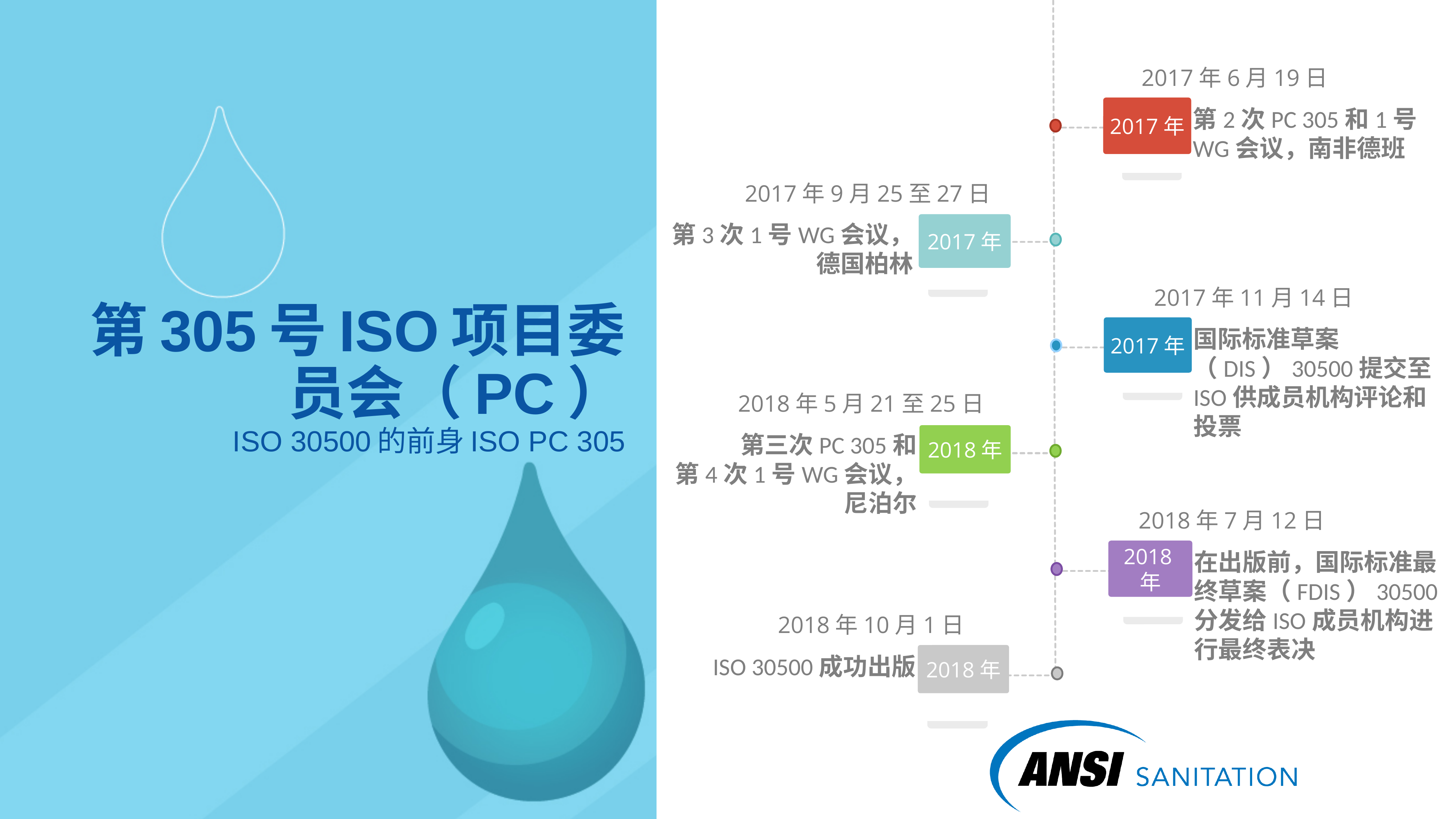

2017年6月19日
第2次PC 305和1号WG会议，南非德班
2017年

2017年9月25至27日
第3次1号WG会议，
德国柏林
2017年

2017年11月14日
国际标准草案（DIS）30500提交至ISO供成员机构评论和投票
2017年

2018年5月21至25日
第三次PC 305和
第4次1号WG会议，尼泊尔
2018年

2018年7月12日
在出版前，国际标准最终草案（FDIS）30500分发给ISO成员机构进行最终表决
2018年

2018年10月1日
ISO 30500成功出版
2018年

# 第305号ISO项目委员会（PC） ISO 30500的前身ISO PC 305